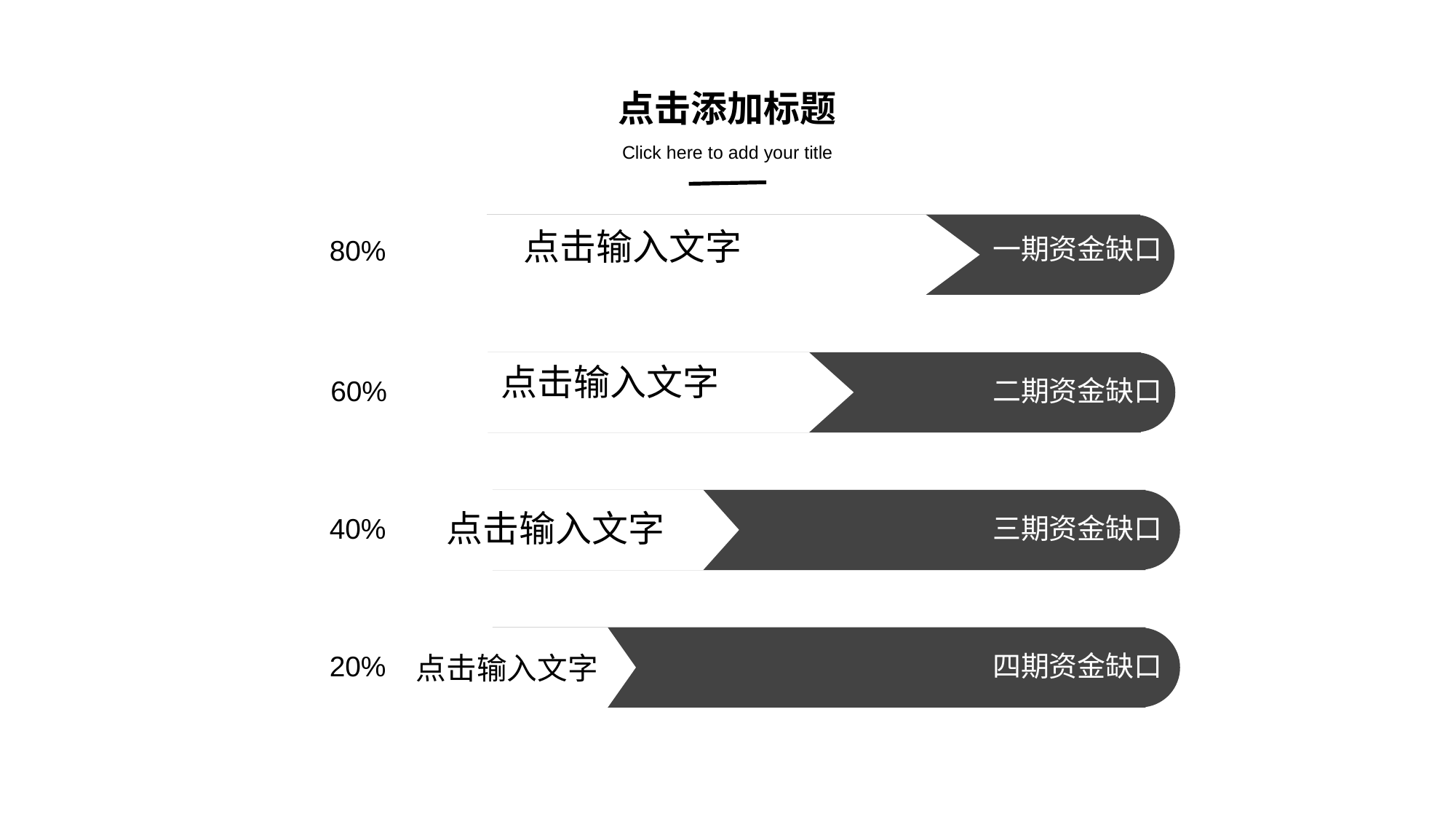

点击添加标题
Click here to add your title

点击输入文字
一期资金缺口
80%

点击输入文字
60%
二期资金缺口

40%
点击输入文字
三期资金缺口

20%
四期资金缺口
点击输入文字